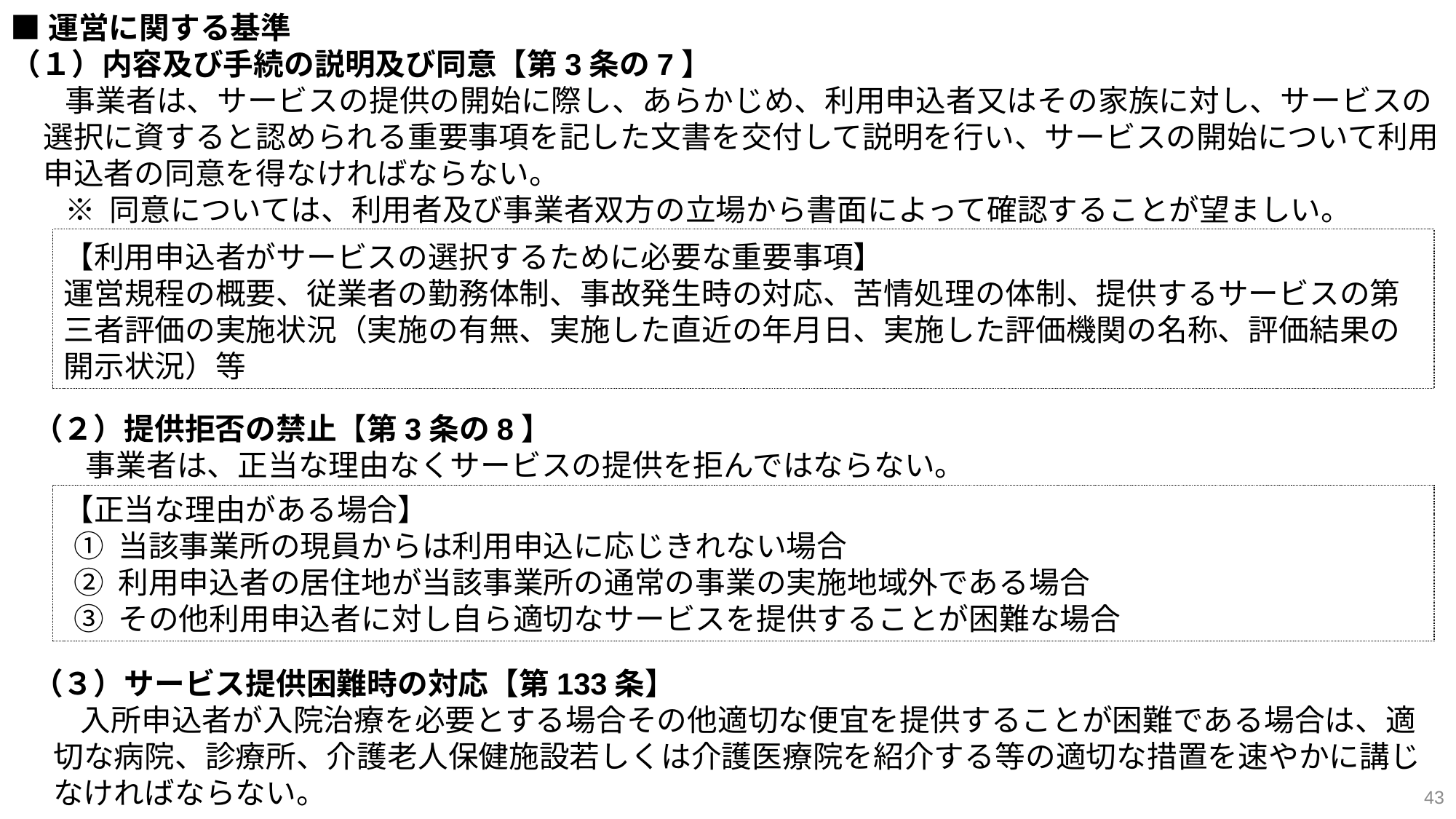

■運営に関する基準
（１）内容及び手続の説明及び同意【第3条の7】
事業者は、サービスの提供の開始に際し、あらかじめ、利用申込者又はその家族に対し、サービスの選択に資すると認められる重要事項を記した文書を交付して説明を行い、サービスの開始について利用申込者の同意を得なければならない。
※ 同意については、利用者及び事業者双方の立場から書面によって確認することが望ましい。

（２）提供拒否の禁止【第3条の8】
事業者は、正当な理由なくサービスの提供を拒んではならない。

（３）サービス提供困難時の対応【第133条】
入所申込者が入院治療を必要とする場合その他適切な便宜を提供することが困難である場合は、適切な病院、診療所、介護老人保健施設若しくは介護医療院を紹介する等の適切な措置を速やかに講じなければならない。
【利用申込者がサービスの選択するために必要な重要事項】
運営規程の概要、従業者の勤務体制、事故発生時の対応、苦情処理の体制、提供するサービスの第三者評価の実施状況（実施の有無、実施した直近の年月日、実施した評価機関の名称、評価結果の開示状況）等
【正当な理由がある場合】
① 当該事業所の現員からは利用申込に応じきれない場合
② 利用申込者の居住地が当該事業所の通常の事業の実施地域外である場合
③ その他利用申込者に対し自ら適切なサービスを提供することが困難な場合
43